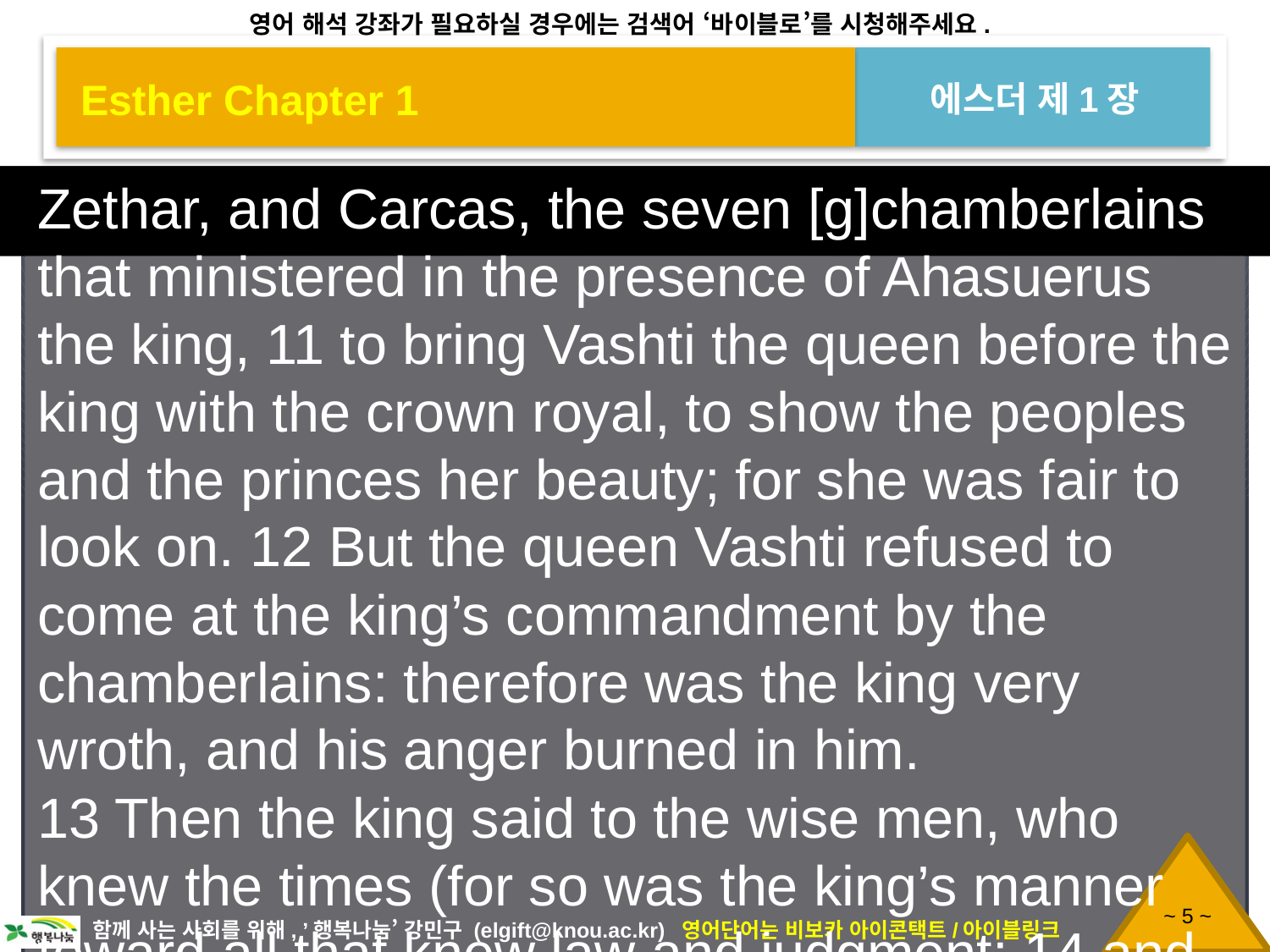

Esther Chapter 1
에스더 제1장
Zethar, and Carcas, the seven [g]chamberlains that ministered in the presence of Ahasuerus the king, 11 to bring Vashti the queen before the king with the crown royal, to show the peoples and the princes her beauty; for she was fair to look on. 12 But the queen Vashti refused to come at the king’s commandment by the chamberlains: therefore was the king very wroth, and his anger burned in him.
13 Then the king said to the wise men, who knew the times (for so was the king’s manner toward all that knew law and judgment; 14 and the next unto